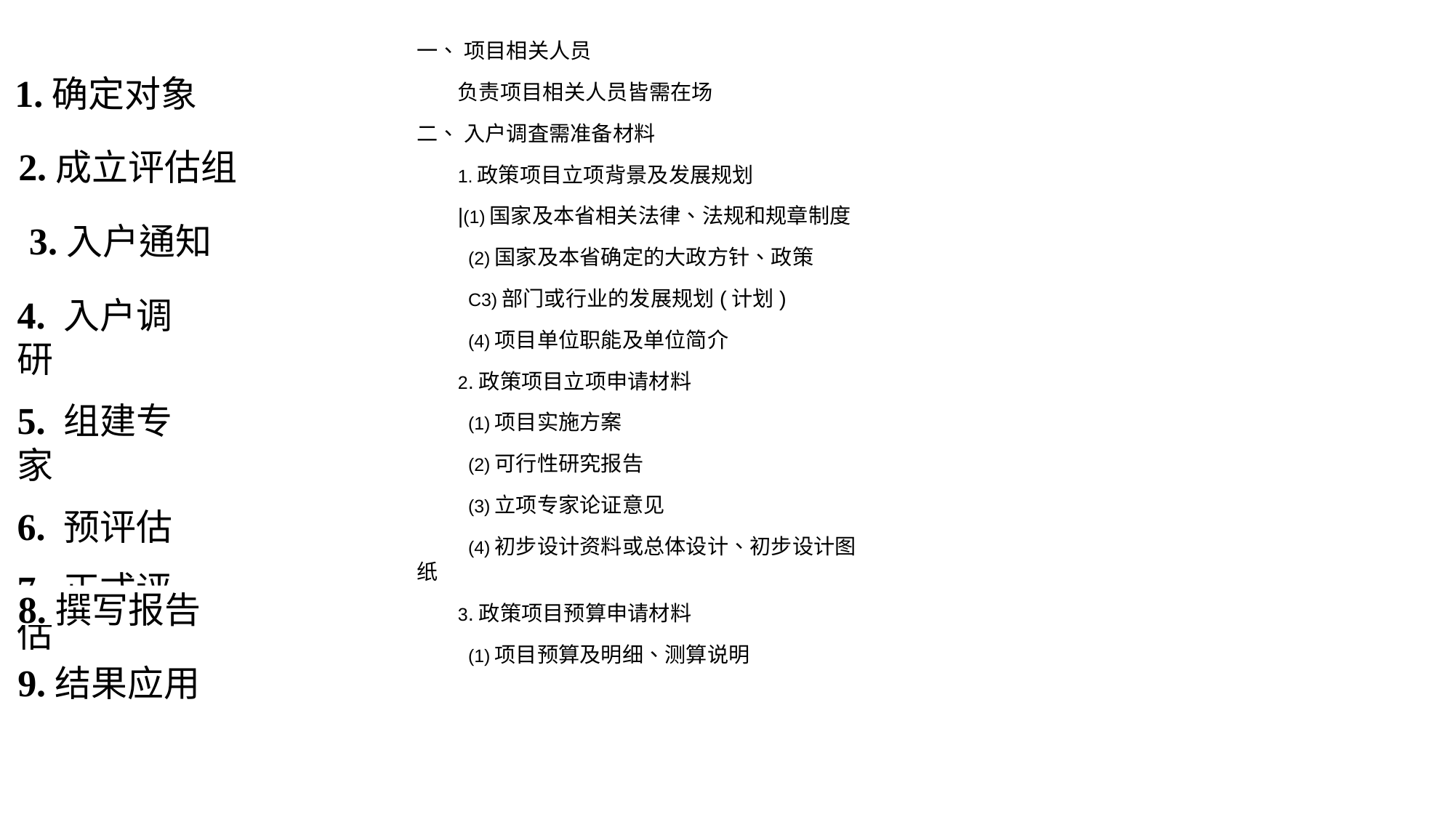

一、 项目相关人员
负责项目相关人员皆需在场
二、 入户调査需准备材料
1.政策项目立项背景及发展规划
|(1)国家及本省相关法律、法规和规章制度
(2)国家及本省确定的大政方针、政策
C3)部门或行业的发展规划(计划)
(4)项目单位职能及单位简介
2.政策项目立项申请材料
(1)项目实施方案
(2)可行性研究报告
(3)立项专家论证意见
(4)初步设计资料或总体设计、初步设计图纸
3.政策项目预算申请材料
(1)项目预算及明细、测算说明
1.确定对象
2.成立评估组
3.入户通知
4. 入户调研
5. 组建专家
6. 预评估
7. 正式评估
8.撰写报告
9.结果应用